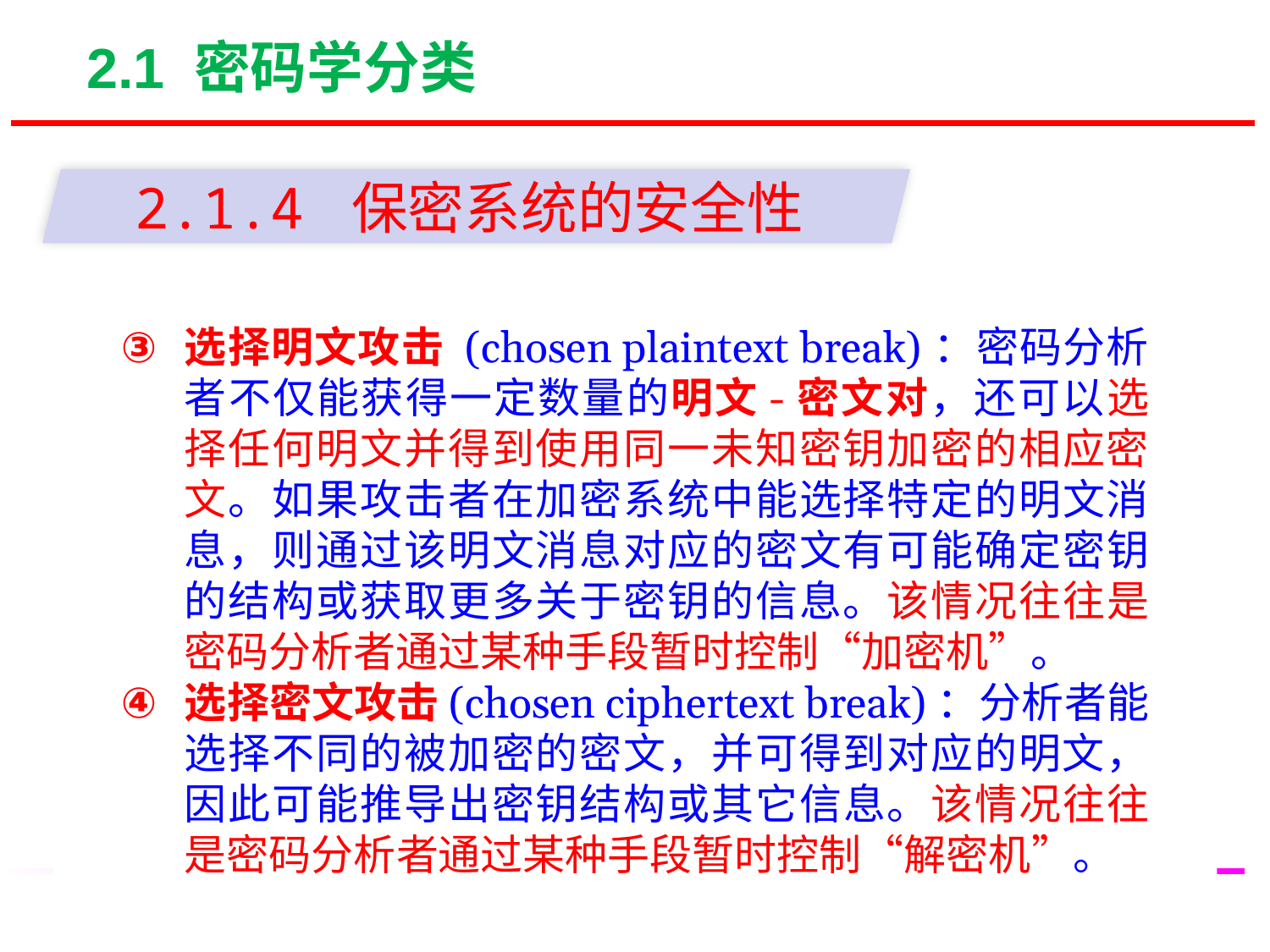

2.1 密码学分类
2.1.4 保密系统的安全性
选择明文攻击 (chosen plaintext break)：密码分析者不仅能获得一定数量的明文-密文对，还可以选择任何明文并得到使用同一未知密钥加密的相应密文。如果攻击者在加密系统中能选择特定的明文消息，则通过该明文消息对应的密文有可能确定密钥的结构或获取更多关于密钥的信息。该情况往往是密码分析者通过某种手段暂时控制“加密机”。
选择密文攻击(chosen ciphertext break)：分析者能选择不同的被加密的密文，并可得到对应的明文，因此可能推导出密钥结构或其它信息。该情况往往是密码分析者通过某种手段暂时控制“解密机”。